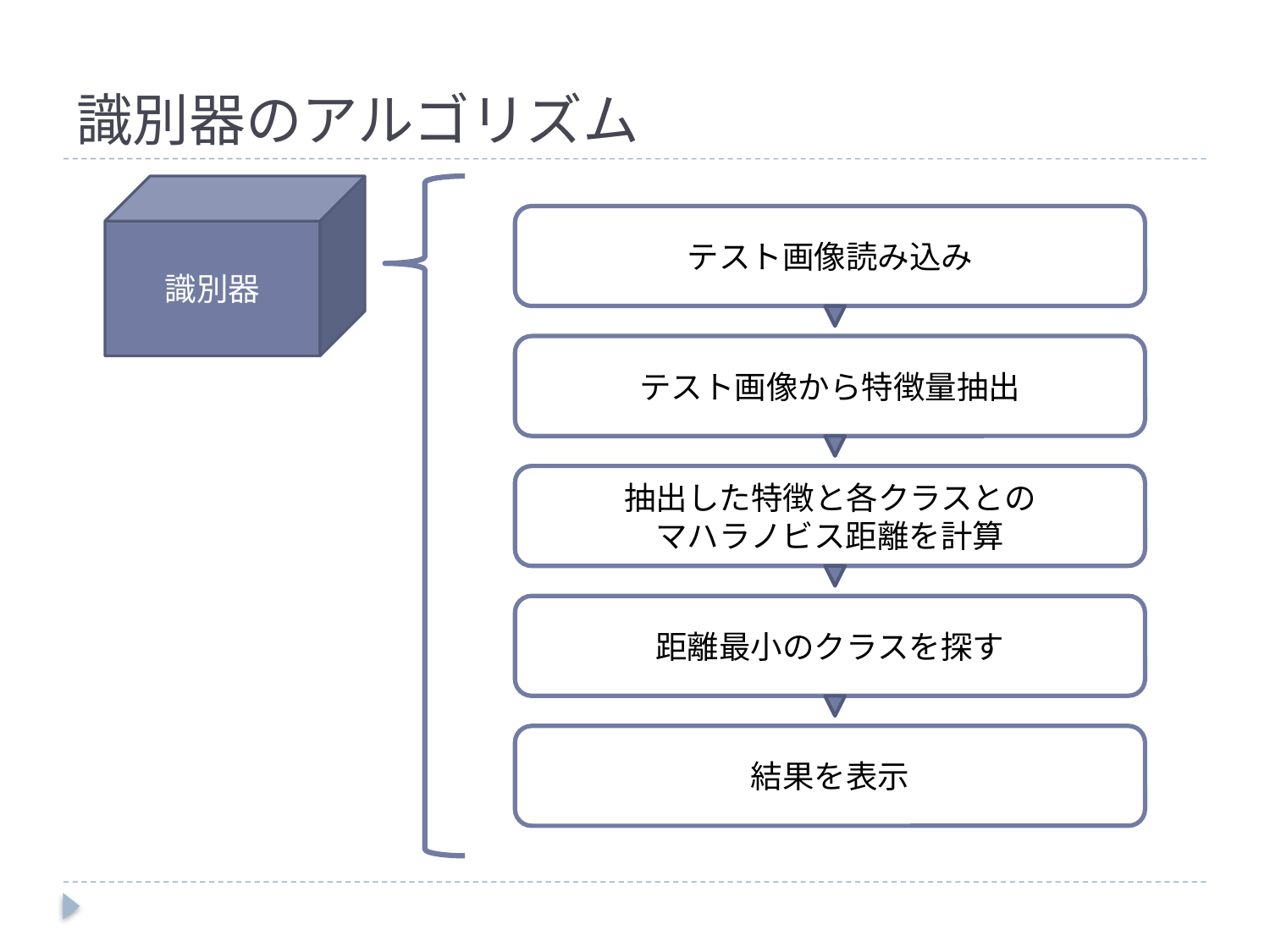

# 識別器のアルゴリズム
識別器

テスト画像読み込み

テスト画像から特徴量抽出

抽出した特徴と各クラスとの
マハラノビス距離を計算

距離最小のクラスを探す

結果を表示